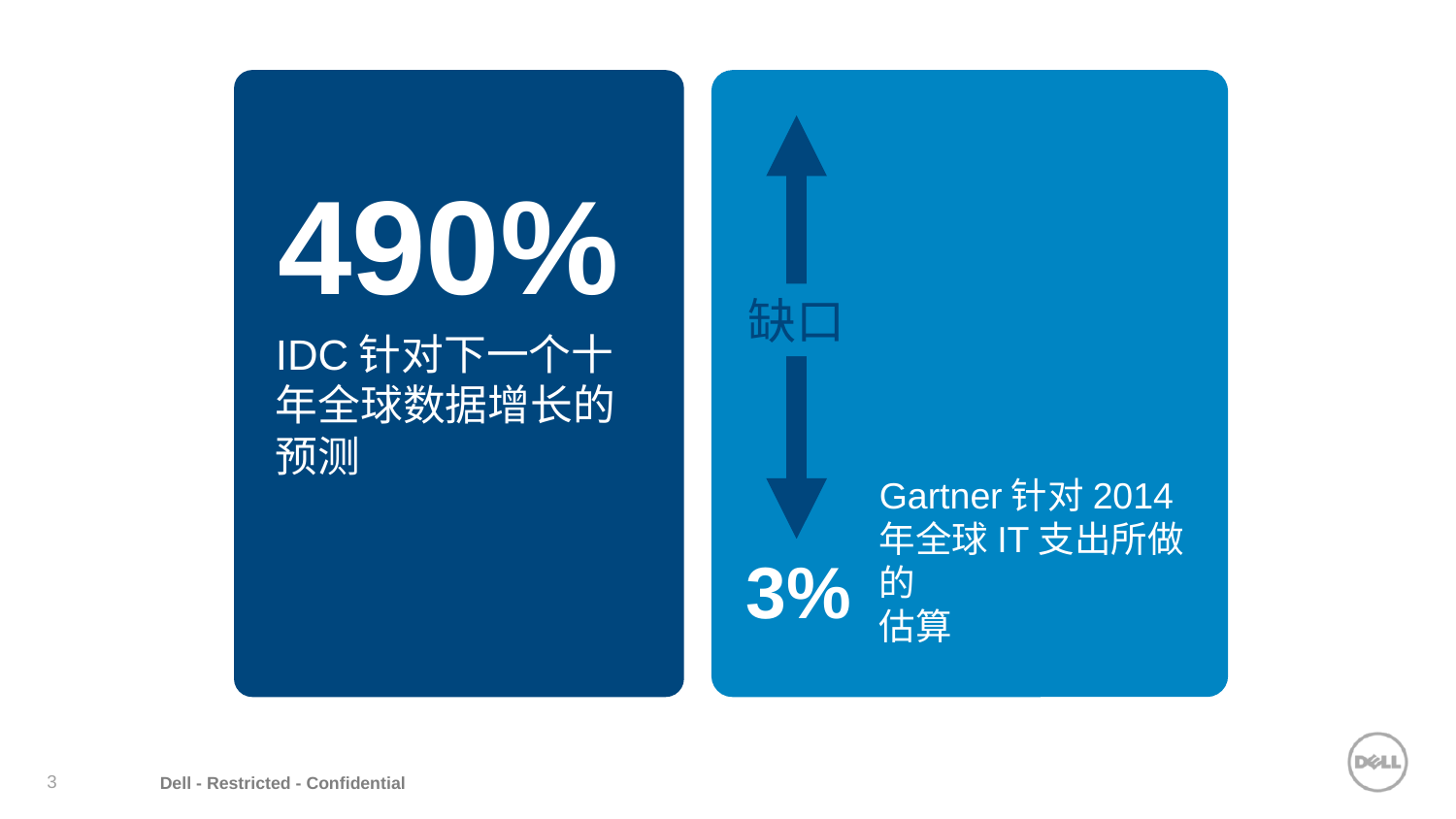

490%
缺口
IDC针对下一个十年全球数据增长的
预测

Gartner针对2014年全球IT支出所做的
估算
3%